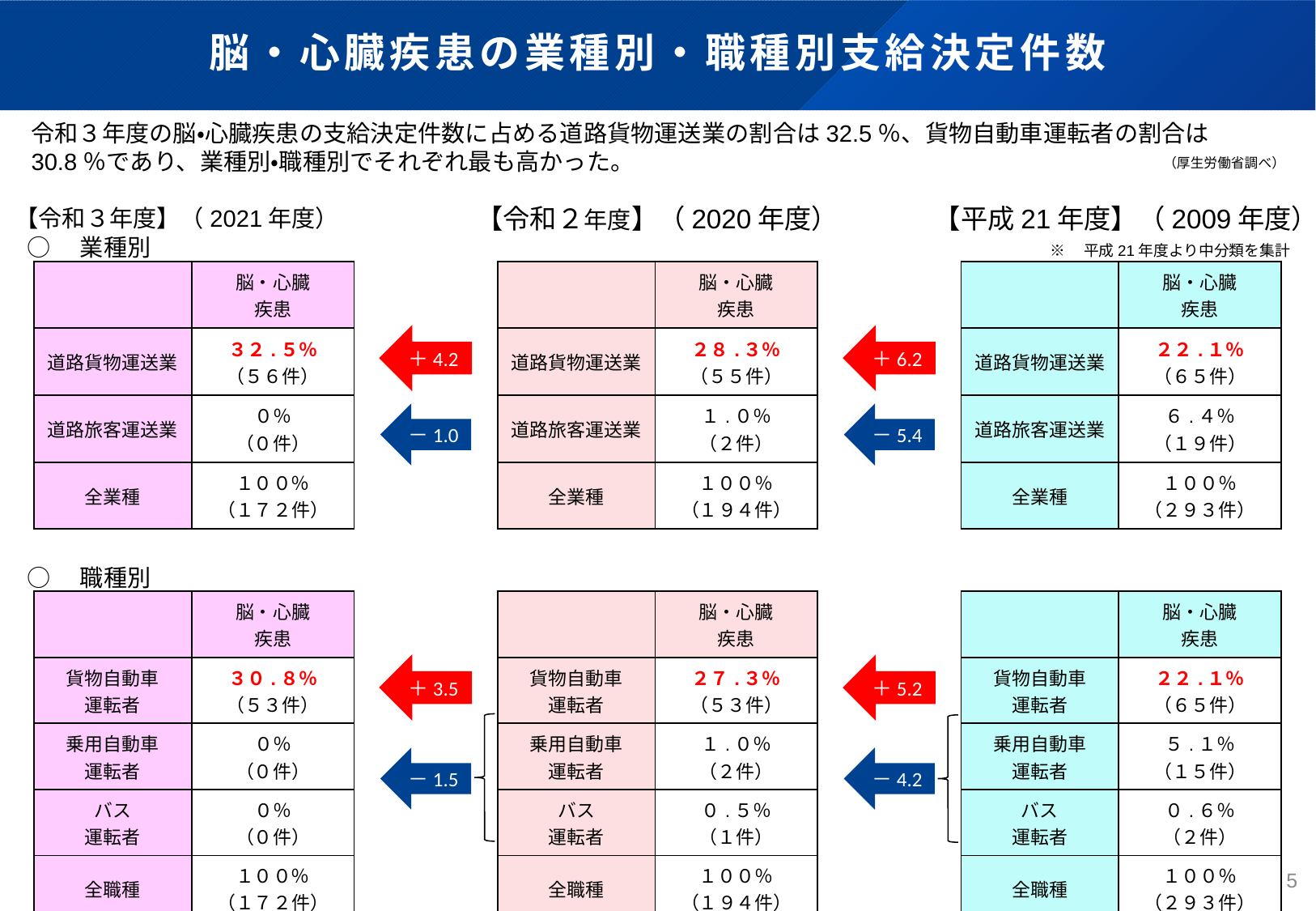

# 脳・心臓疾患の業種別・職種別支給決定件数
令和３年度の脳・心臓疾患の支給決定件数に占める道路貨物運送業の割合は32.5％、貨物自動車運転者の割合は30.8％であり、業種別・職種別でそれぞれ最も高かった。
　（厚生労働省調べ）
【令和３年度】（2021年度）
【令和２年度】（2020年度）
【平成21年度】（2009年度）
○　業種別
※　平成21年度より中分類を集計
|  | 脳・心臓 疾患 |
| --- | --- |
| 道路貨物運送業 | ３２.５％ （５６件） |
| 道路旅客運送業 | ０％ （０件） |
| 全業種 | １００％ （１７２件） |
|  | 脳・心臓 疾患 |
| --- | --- |
| 道路貨物運送業 | ２８.３％ （５５件） |
| 道路旅客運送業 | １.０％ （２件） |
| 全業種 | １００％ （１９４件） |
|  | 脳・心臓 疾患 |
| --- | --- |
| 道路貨物運送業 | ２２.１％ （６５件） |
| 道路旅客運送業 | ６.４％ （１９件） |
| 全業種 | １００％ （２９３件） |
＋4.2
＋6.2
－1.0
－5.4
○　職種別
|  | 脳・心臓 疾患 |
| --- | --- |
| 貨物自動車 運転者 | ３０.８％ （５３件） |
| 乗用自動車 運転者 | ０％ （０件） |
| バス 運転者 | ０％ （０件） |
| 全職種 | １００％ （１７２件） |
|  | 脳・心臓 疾患 |
| --- | --- |
| 貨物自動車 運転者 | ２７.３％ （５３件） |
| 乗用自動車 運転者 | １.０％ （２件） |
| バス 運転者 | ０.５％ （１件） |
| 全職種 | １００％ （１９４件） |
|  | 脳・心臓 疾患 |
| --- | --- |
| 貨物自動車 運転者 | ２２.１％ （６５件） |
| 乗用自動車 運転者 | ５.１％ （１５件） |
| バス 運転者 | ０.６％ （２件） |
| 全職種 | １００％ （２９３件） |
＋3.5
＋5.2

－1.5
－4.2
5